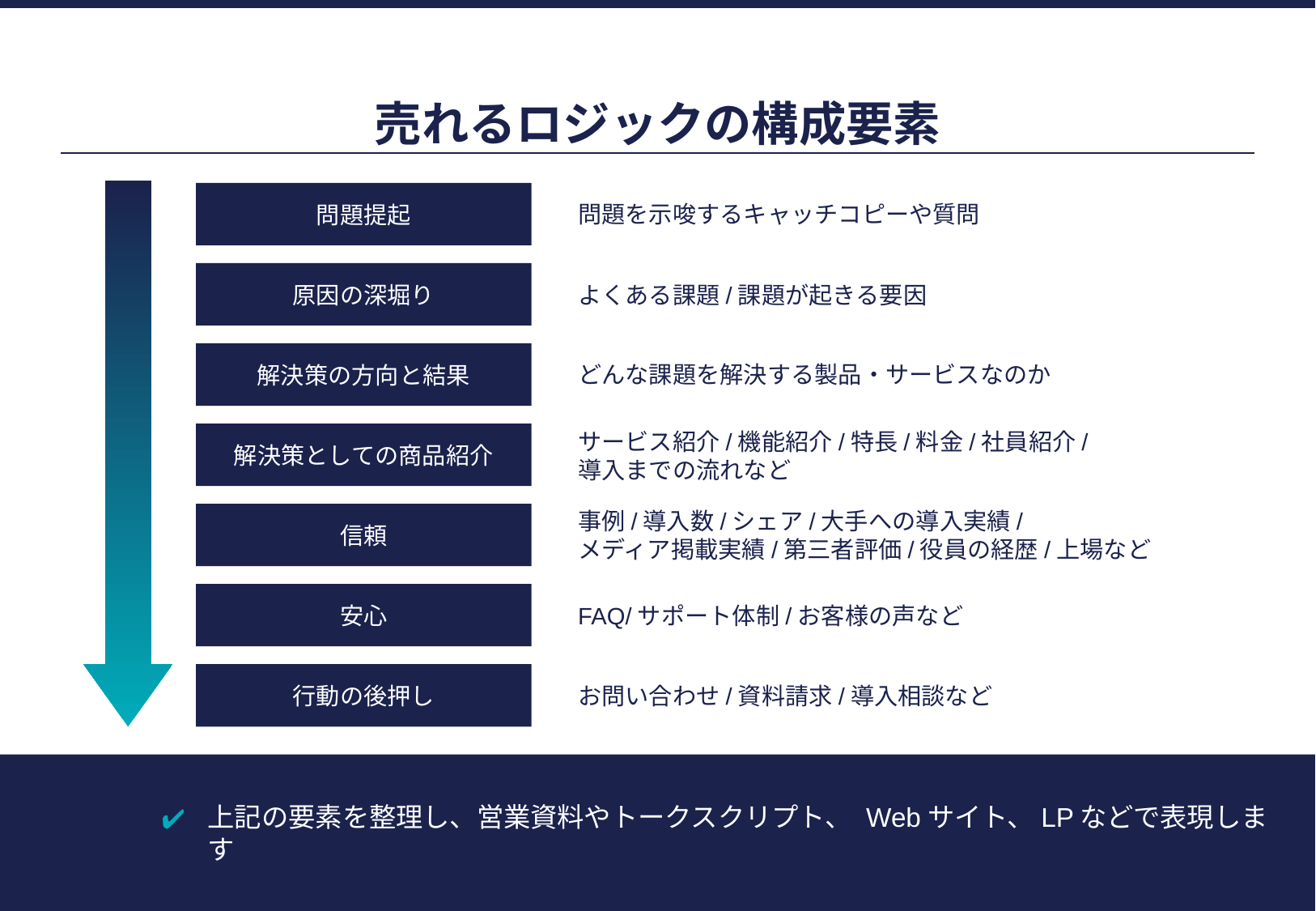

# 売れるロジックの構成要素
問題提起
問題を示唆するキャッチコピーや質問
原因の深堀り
よくある課題/課題が起きる要因
解決策の方向と結果
どんな課題を解決する製品・サービスなのか

解決策としての商品紹介
サービス紹介/機能紹介/特長/料金/社員紹介/
導入までの流れなど
信頼
事例/導入数/シェア/大手への導入実績/
メディア掲載実績/第三者評価/役員の経歴/上場など
安心
FAQ/サポート体制/お客様の声など
行動の後押し
お問い合わせ/資料請求/導入相談など
上記の要素を整理し、営業資料やトークスクリプト、 Webサイト、LPなどで表現します